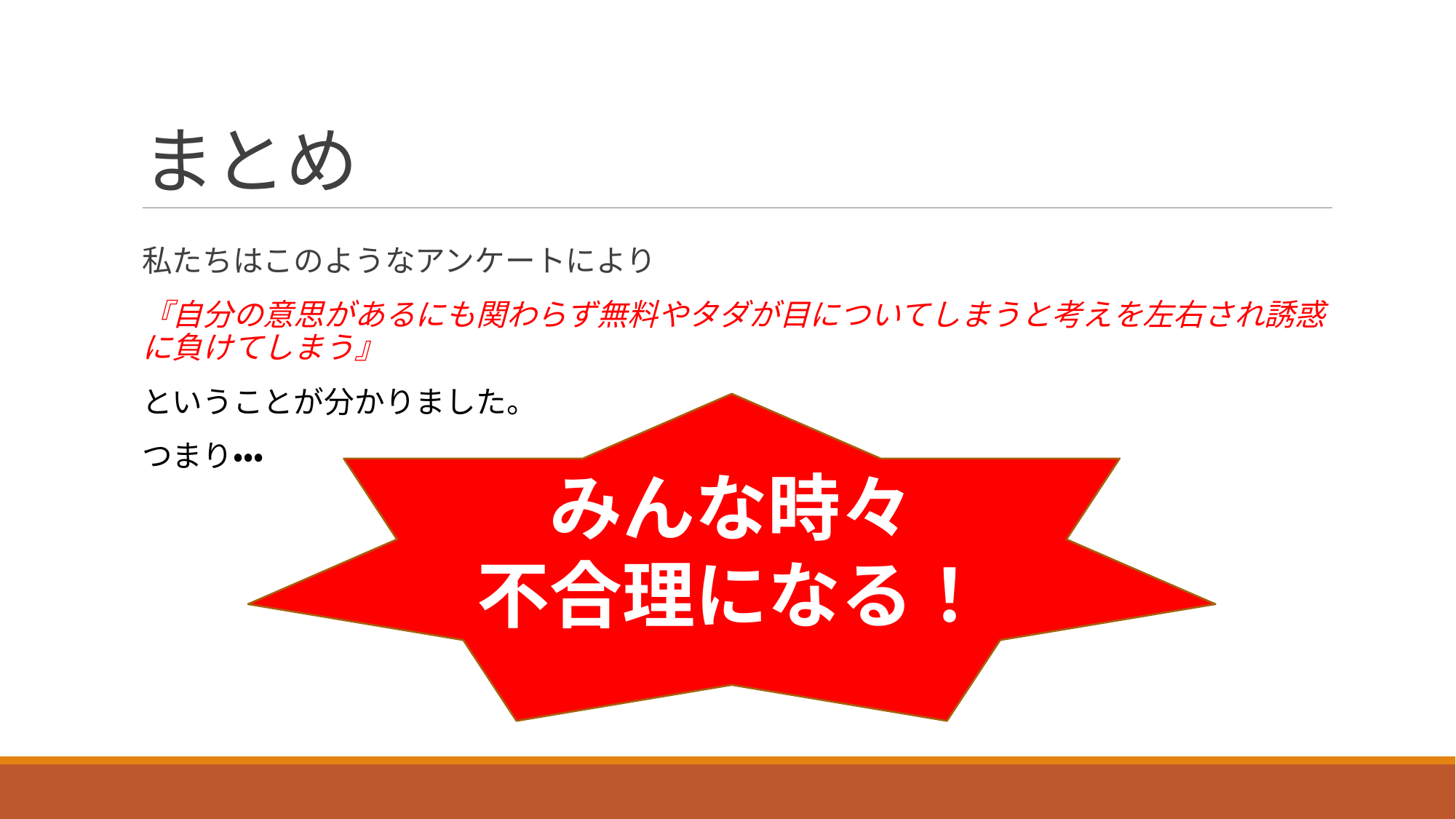

# まとめ
私たちはこのようなアンケートにより
『自分の意思があるにも関わらず無料やタダが目についてしまうと考えを左右され誘惑に負けてしまう』
ということが分かりました。
つまり・・・

みんな時々
不合理になる！